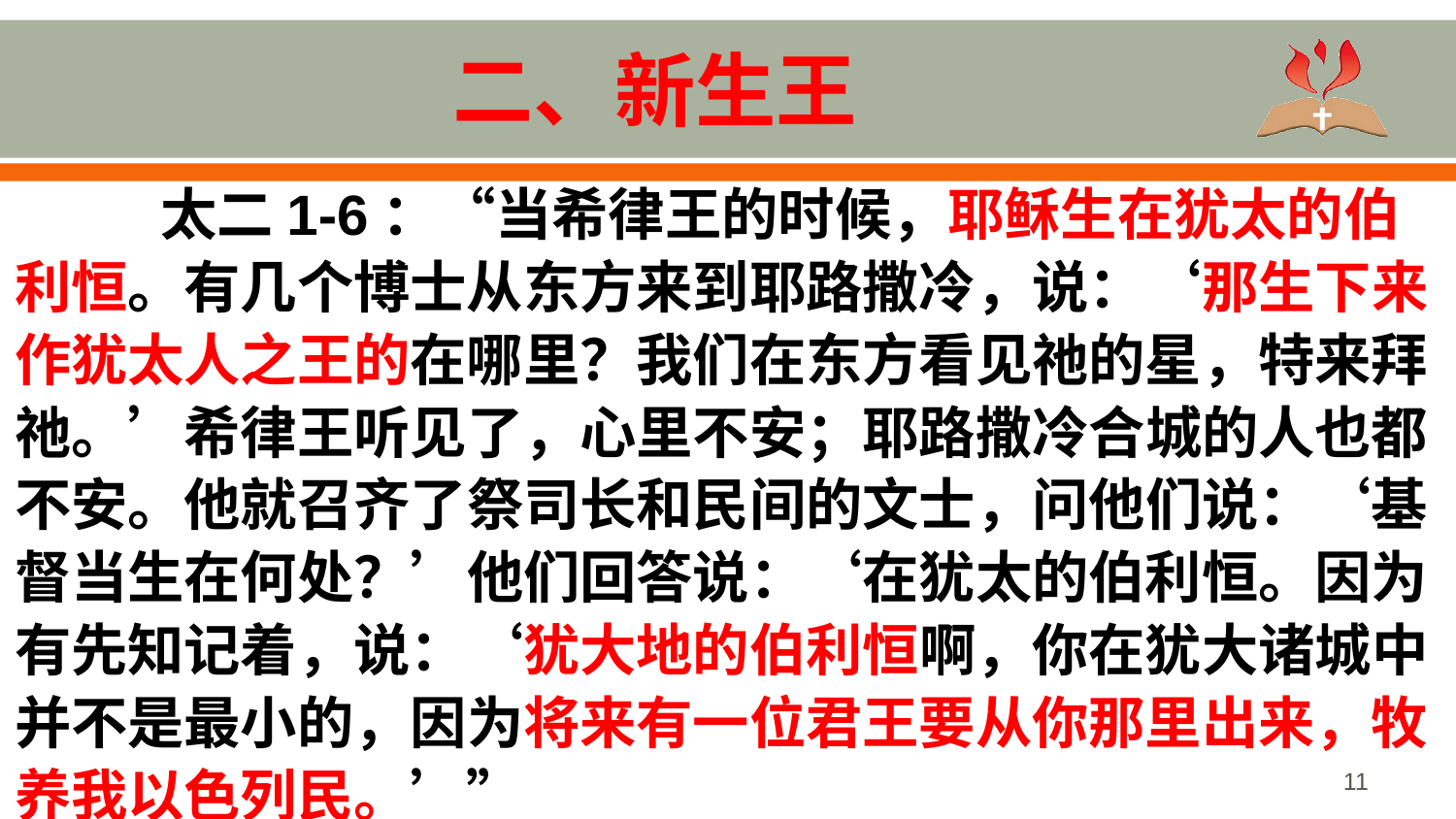

# 二、新生王
	太二1-6：“当希律王的时候，耶稣生在犹太的伯利恒。有几个博士从东方来到耶路撒冷，说：‘那生下来作犹太人之王的在哪里？我们在东方看见祂的星，特来拜祂。’希律王听见了，心里不安；耶路撒冷合城的人也都不安。他就召齐了祭司长和民间的文士，问他们说：‘基督当生在何处？’他们回答说：‘在犹太的伯利恒。因为有先知记着，说：‘犹大地的伯利恒啊，你在犹大诸城中并不是最小的，因为将来有一位君王要从你那里出来，牧养我以色列民。’”

11